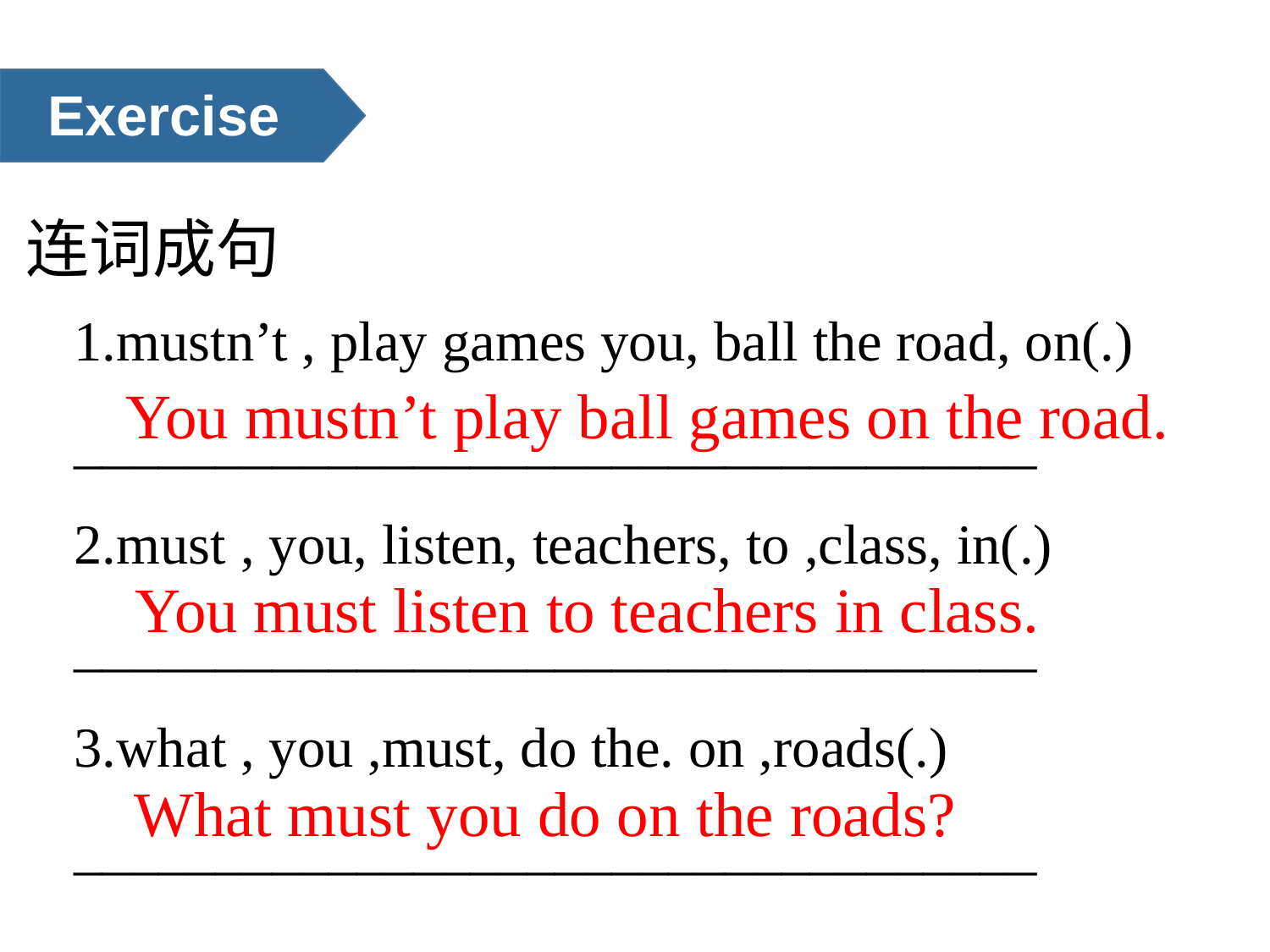

Exercise
连词成句
1.mustn’t , play games you, ball the road, on(.)
__________________________________
2.must , you, listen, teachers, to ,class, in(.)
__________________________________
3.what , you ,must, do the. on ,roads(.)
__________________________________
You mustn’t play ball games on the road.
You must listen to teachers in class.
What must you do on the roads?